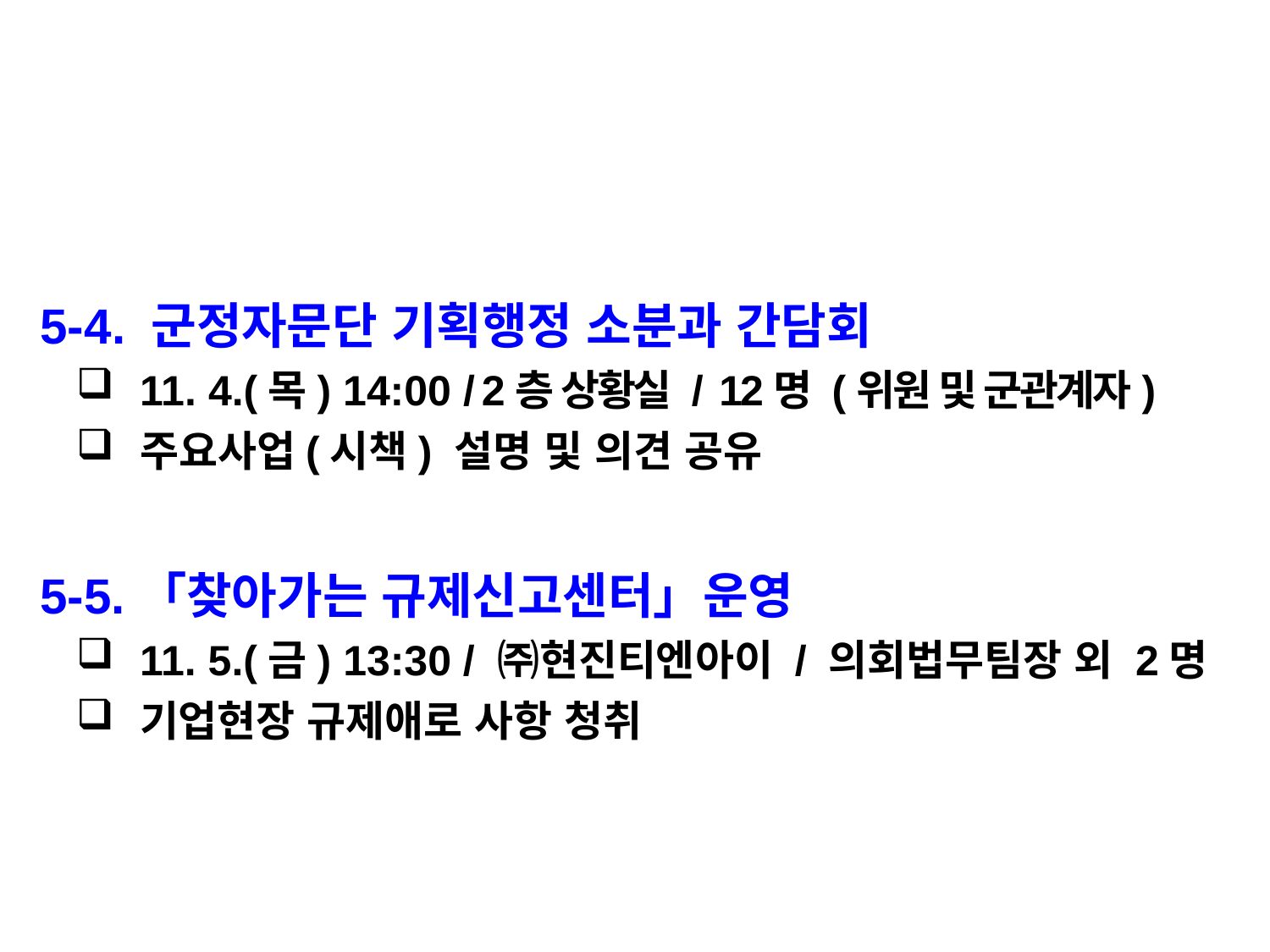

5-4. 군정자문단 기획행정 소분과 간담회
11. 4.(목) 14:00 / 2층 상황실 /  12명 (위원 및 군관계자)
주요사업(시책) 설명 및 의견 공유
  5-5.「찾아가는 규제신고센터」운영
11. 5.(금) 13:30 / ㈜현진티엔아이 / 의회법무팀장 외 2명
기업현장 규제애로 사항 청취